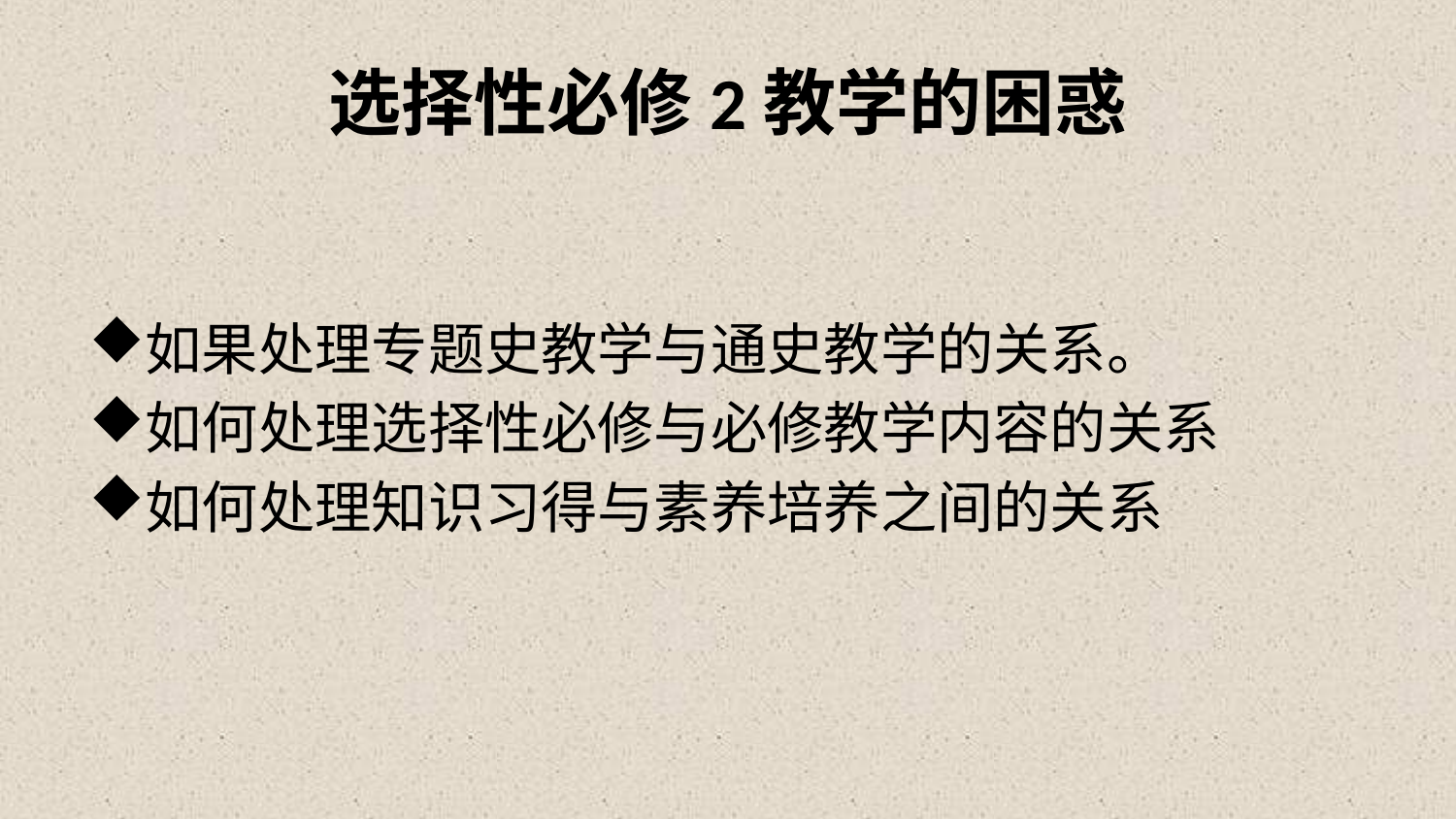

# 选择性必修2教学的困惑
如果处理专题史教学与通史教学的关系。
如何处理选择性必修与必修教学内容的关系
如何处理知识习得与素养培养之间的关系